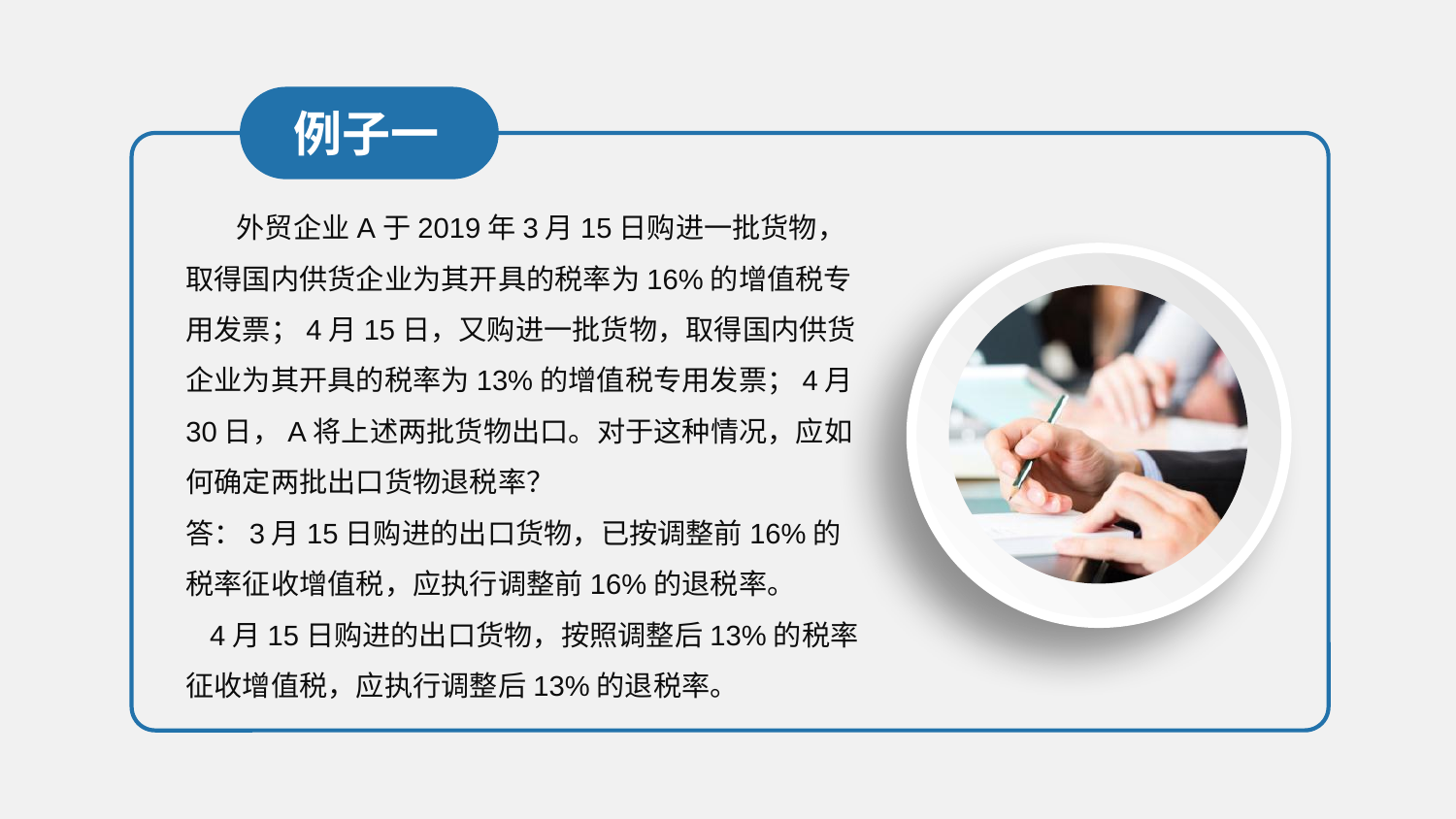

例子一

       外贸企业A于2019年3月15日购进一批货物，取得国内供货企业为其开具的税率为16%的增值税专用发票；4月15日，又购进一批货物，取得国内供货企业为其开具的税率为13%的增值税专用发票；4月30日，A将上述两批货物出口。对于这种情况，应如何确定两批出口货物退税率？
答：3月15日购进的出口货物，已按调整前16%的税率征收增值税，应执行调整前16%的退税率。
   4月15日购进的出口货物，按照调整后13%的税率征收增值税，应执行调整后13%的退税率。